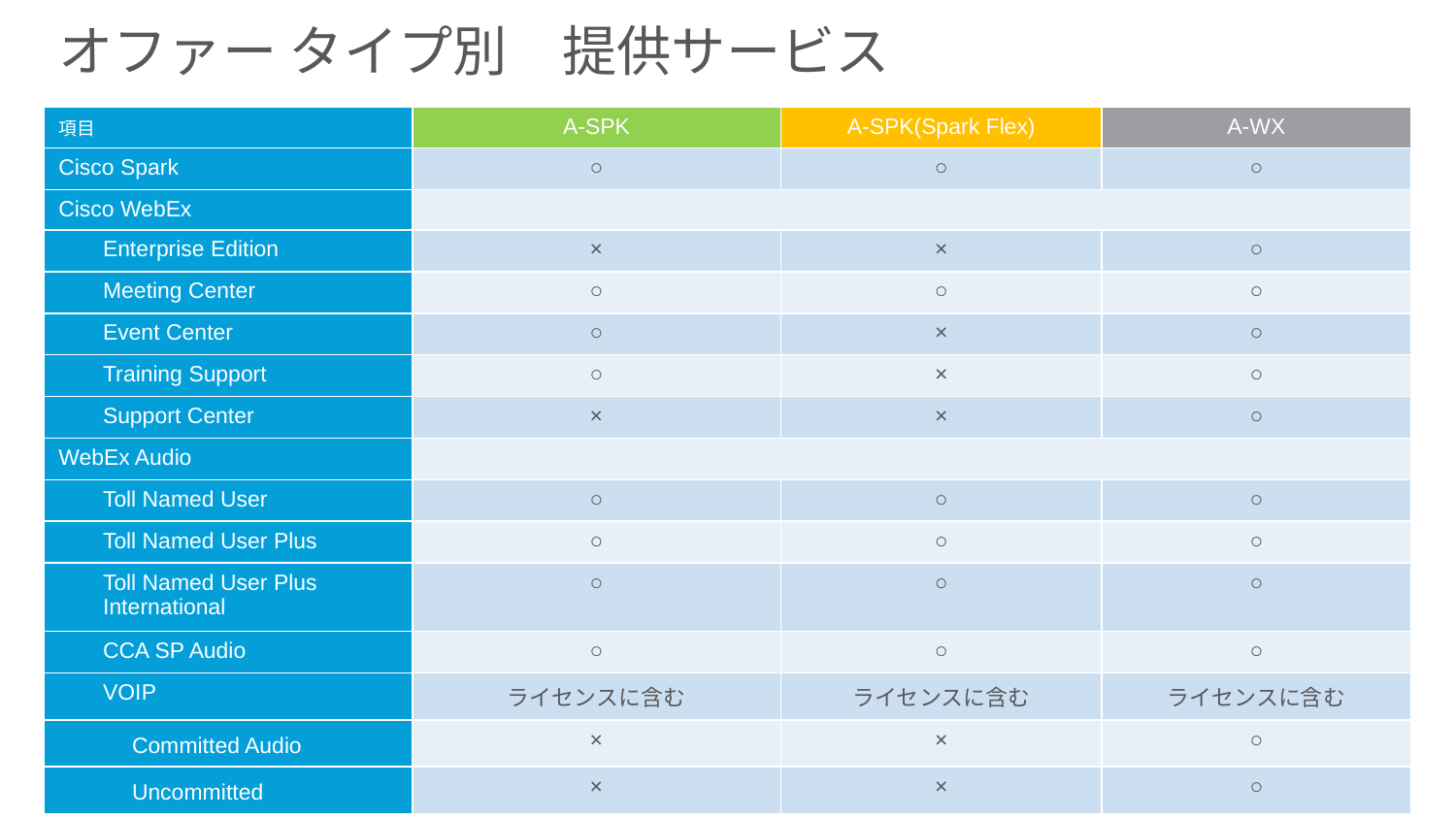

オファー タイプ別　提供サービス
| 項目 | A-SPK | A-SPK(Spark Flex) | A-WX |
| --- | --- | --- | --- |
| Cisco Spark | ○ | ○ | ○ |
| Cisco WebEx |  |  |  |
| Enterprise Edition | × | × | ○ |
| Meeting Center | ○ | ○ | ○ |
| Event Center | ○ | × | ○ |
| Training Support | ○ | × | ○ |
| Support Center | × | × | ○ |
| WebEx Audio |  |  |  |
| Toll Named User | ○ | ○ | ○ |
| Toll Named User Plus | ○ | ○ | ○ |
| Toll Named User Plus International | ○ | ○ | ○ |
| CCA SP Audio | ○ | ○ | ○ |
| VOIP | ライセンスに含む | ライセンスに含む | ライセンスに含む |
| Committed Audio | × | × | ○ |
| Uncommitted | × | × | ○ |